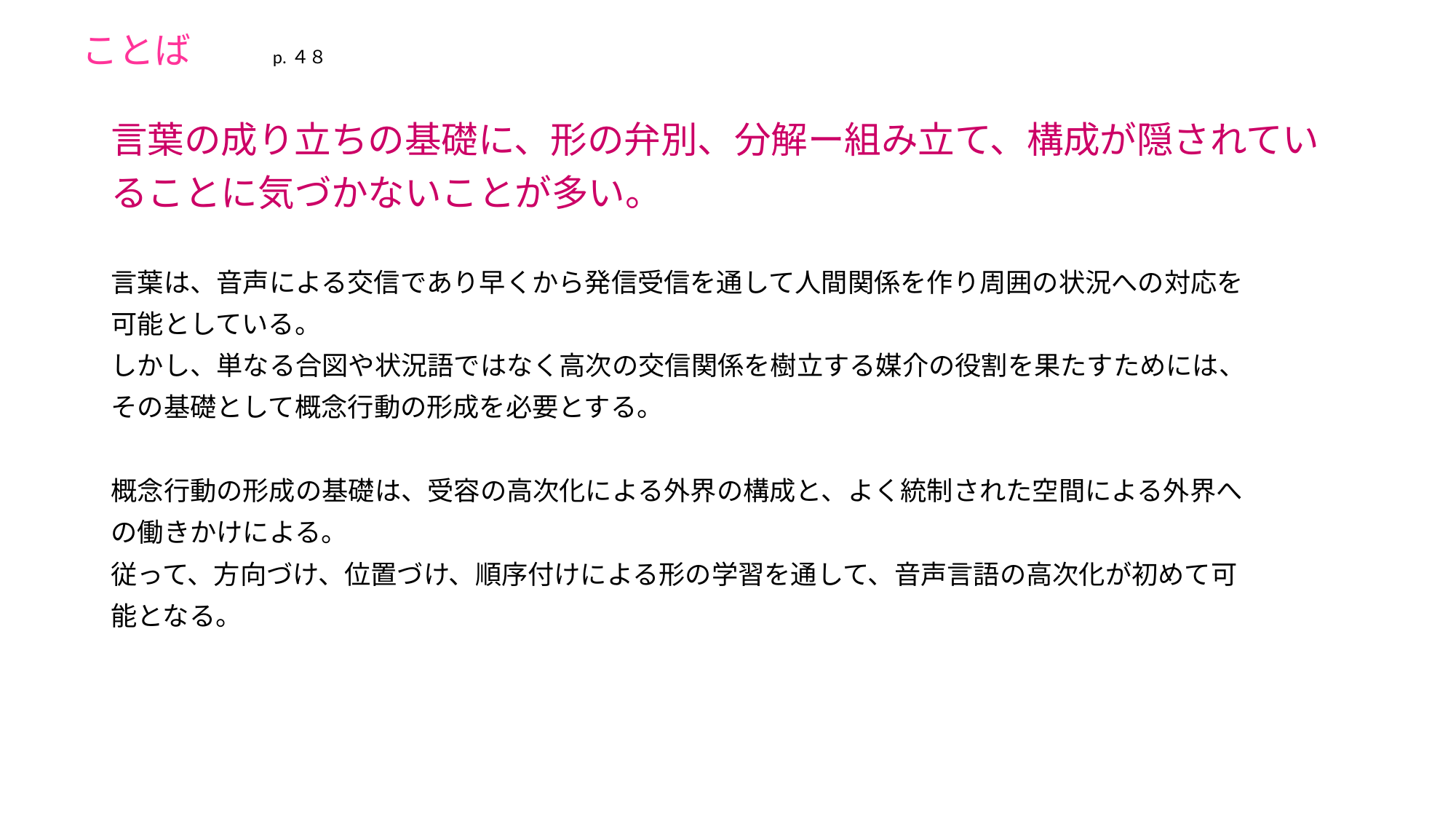

# ことば　　p.４８
言葉の成り立ちの基礎に、形の弁別、分解ー組み立て、構成が隠されてい
ることに気づかないことが多い。

言葉は、音声による交信であり早くから発信受信を通して人間関係を作り周囲の状況への対応を
可能としている。
しかし、単なる合図や状況語ではなく高次の交信関係を樹立する媒介の役割を果たすためには、
その基礎として概念行動の形成を必要とする。

概念行動の形成の基礎は、受容の高次化による外界の構成と、よく統制された空間による外界へ
の働きかけによる。
従って、方向づけ、位置づけ、順序付けによる形の学習を通して、音声言語の高次化が初めて可
能となる。